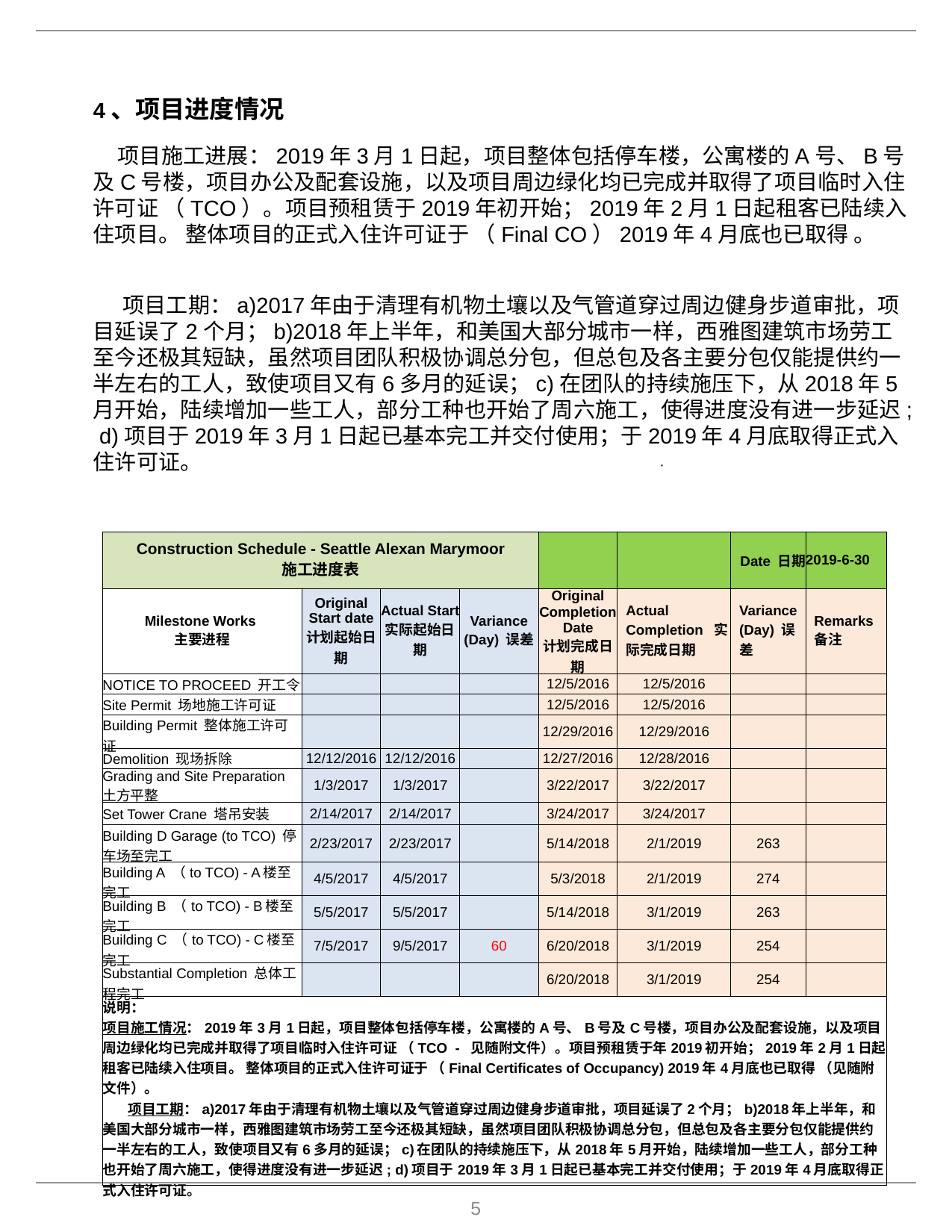

4、项目进度情况
    项目施工进展：2019年3月1日起，项目整体包括停车楼，公寓楼的A号、B号及C号楼，项目办公及配套设施，以及项目周边绿化均已完成并取得了项目临时入住许可证 （TCO）。项目预租赁于2019年初开始；2019年2月1日起租客已陆续入住项目。 整体项目的正式入住许可证于 （Final CO）2019年4月底也已取得 。

     项目工期：a)2017年由于清理有机物土壤以及气管道穿过周边健身步道审批，项目延误了2个月；b)2018年上半年，和美国大部分城市一样，西雅图建筑市场劳工至今还极其短缺，虽然项目团队积极协调总分包，但总包及各主要分包仅能提供约一半左右的工人，致使项目又有6多月的延误；c)在团队的持续施压下，从2018年5月开始，陆续增加一些工人，部分工种也开始了周六施工，使得进度没有进一步延迟; d)项目于2019年3月1日起已基本完工并交付使用；于2019年4月底取得正式入住许可证。

| Construction Schedule - Seattle Alexan Marymoor 施工进度表 |  |  |  |  |  | Date 日期： | 2019-6-30 |
| --- | --- | --- | --- | --- | --- | --- | --- |
| Milestone Works 主要进程 | Original Start date 计划起始日期 | Actual Start 实际起始日期 | Variance (Day) 误差 | Original Completion Date 计划完成日期 | Actual Completion 实际完成日期 | Variance (Day) 误差 | Remarks 备注 |
| NOTICE TO PROCEED 开工令 |  |  |  | 12/5/2016 | 12/5/2016 |  |  |
| Site Permit 场地施工许可证 |  |  |  | 12/5/2016 | 12/5/2016 |  |  |
| Building Permit 整体施工许可证 |  |  |  | 12/29/2016 | 12/29/2016 |  |  |
| Demolition 现场拆除 | 12/12/2016 | 12/12/2016 |  | 12/27/2016 | 12/28/2016 |  |  |
| Grading and Site Preparation 土方平整 | 1/3/2017 | 1/3/2017 |  | 3/22/2017 | 3/22/2017 |  |  |
| Set Tower Crane 塔吊安装 | 2/14/2017 | 2/14/2017 |  | 3/24/2017 | 3/24/2017 |  |  |
| Building D Garage (to TCO) 停车场至完工 | 2/23/2017 | 2/23/2017 |  | 5/14/2018 | 2/1/2019 | 263 |  |
| Building A （to TCO) - A楼至完工 | 4/5/2017 | 4/5/2017 |  | 5/3/2018 | 2/1/2019 | 274 |  |
| Building B （to TCO) - B楼至完工 | 5/5/2017 | 5/5/2017 |  | 5/14/2018 | 3/1/2019 | 263 |  |
| Building C （to TCO) - C楼至完工 | 7/5/2017 | 9/5/2017 | 60 | 6/20/2018 | 3/1/2019 | 254 |  |
| Substantial Completion 总体工程完工 |  |  |  | 6/20/2018 | 3/1/2019 | 254 |  |
| 说明： 项目施工情况：2019年3月1日起，项目整体包括停车楼，公寓楼的A号、B号及C号楼，项目办公及配套设施，以及项目周边绿化均已完成并取得了项目临时入住许可证 （TCO - 见随附文件）。项目预租赁于年2019初开始；2019年2月1日起租客已陆续入住项目。 整体项目的正式入住许可证于 （Final Certificates of Occupancy) 2019年4月底也已取得 （见随附文件）。 项目工期：a)2017年由于清理有机物土壤以及气管道穿过周边健身步道审批，项目延误了2个月；b)2018年上半年，和美国大部分城市一样，西雅图建筑市场劳工至今还极其短缺，虽然项目团队积极协调总分包，但总包及各主要分包仅能提供约一半左右的工人，致使项目又有6多月的延误；c)在团队的持续施压下，从2018年5月开始，陆续增加一些工人，部分工种也开始了周六施工，使得进度没有进一步延迟; d)项目于2019年3月1日起已基本完工并交付使用；于2019年4月底取得正式入住许可证。 |  |  |  |  |  |  |  |

5